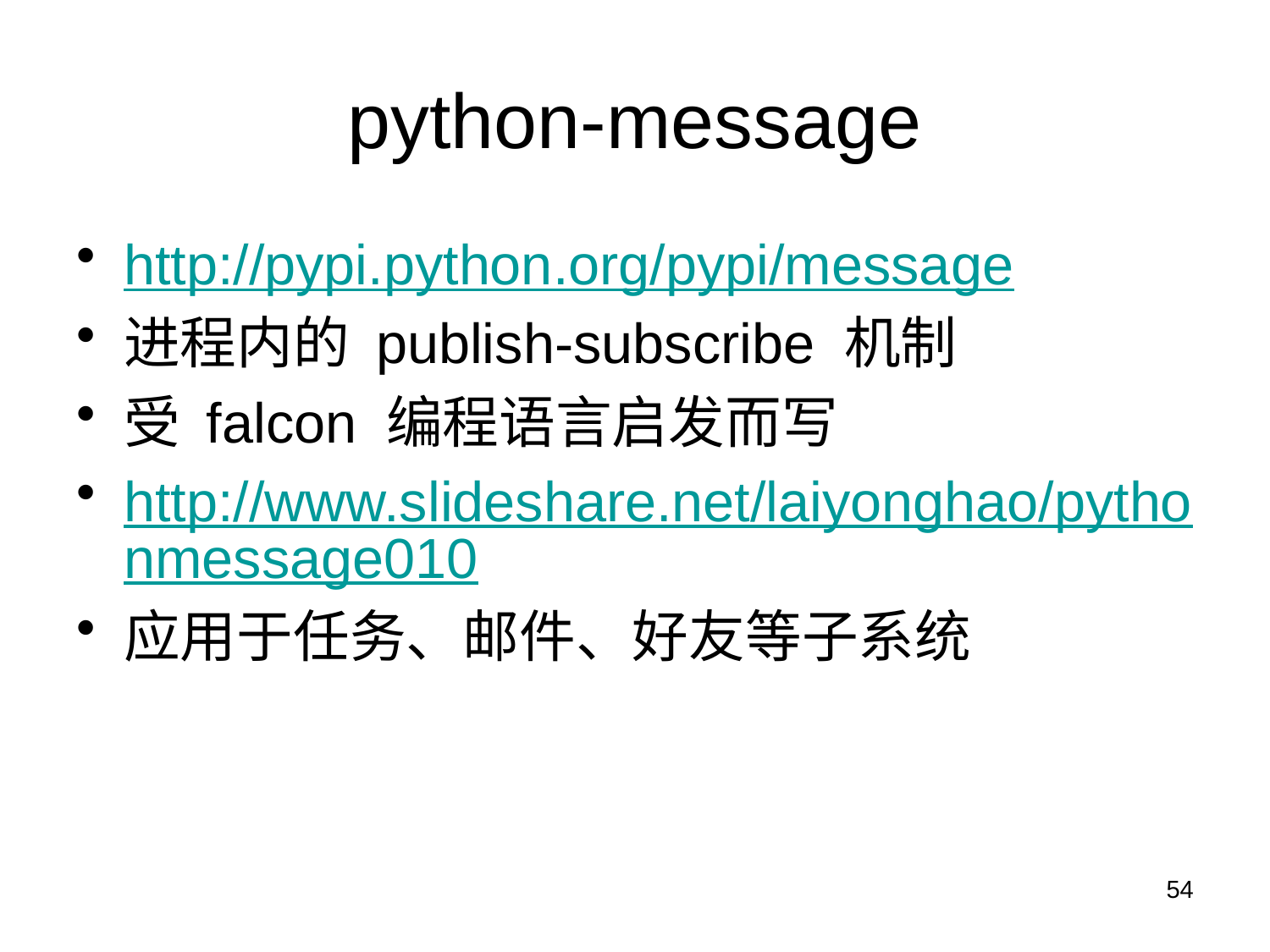

# python-message
http://pypi.python.org/pypi/message
进程内的 publish-subscribe 机制
受 falcon 编程语言启发而写
http://www.slideshare.net/laiyonghao/pythonmessage010
应用于任务、邮件、好友等子系统
54